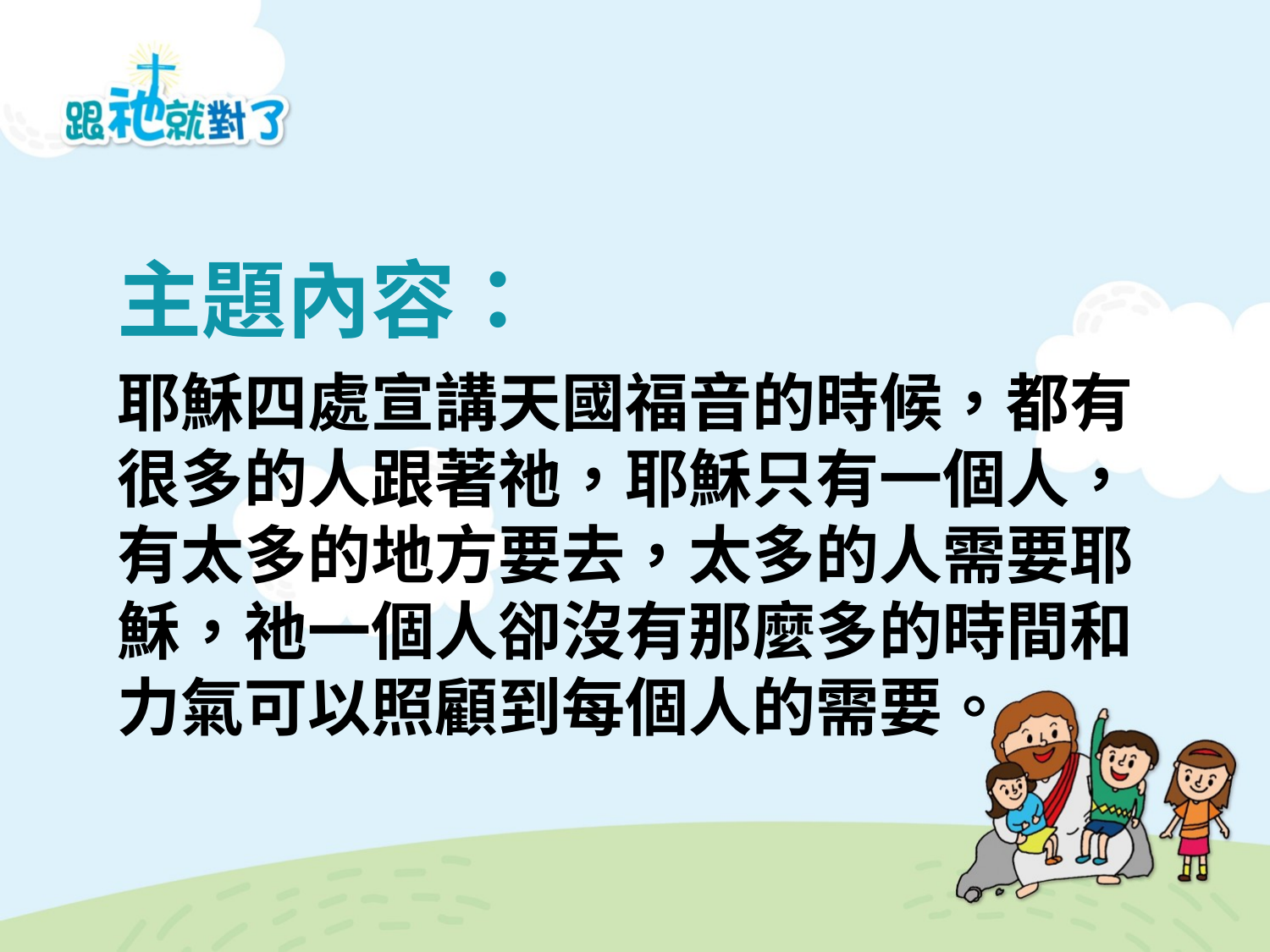

主題內容：
耶穌四處宣講天國福音的時候，都有很多的人跟著祂，耶穌只有一個人，有太多的地方要去，太多的人需要耶穌，祂一個人卻沒有那麼多的時間和力氣可以照顧到每個人的需要。